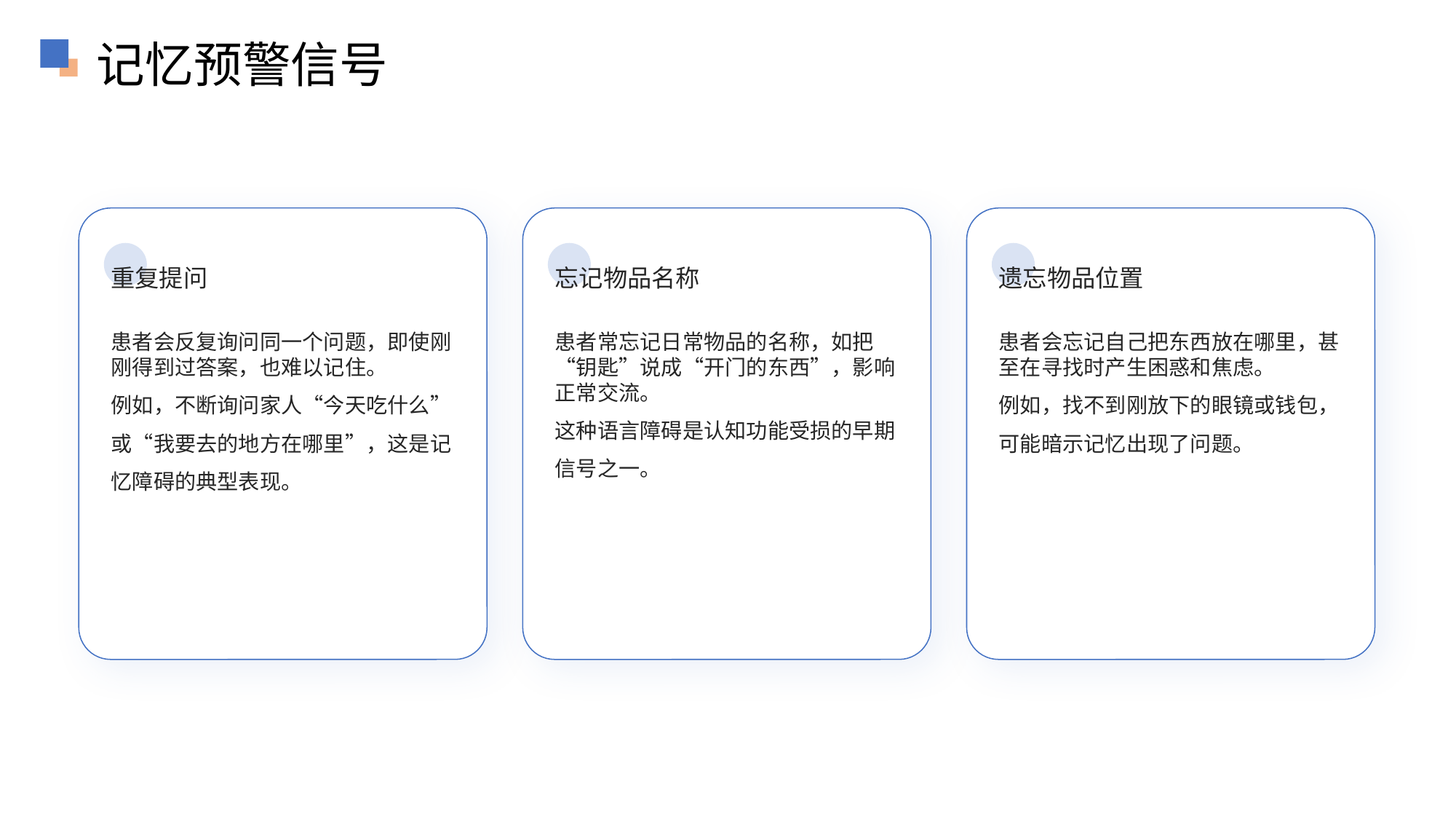

记忆预警信号

重复提问
忘记物品名称
遗忘物品位置
患者会反复询问同一个问题，即使刚刚得到过答案，也难以记住。
例如，不断询问家人“今天吃什么”或“我要去的地方在哪里”，这是记忆障碍的典型表现。
患者常忘记日常物品的名称，如把“钥匙”说成“开门的东西”，影响正常交流。
这种语言障碍是认知功能受损的早期信号之一。
患者会忘记自己把东西放在哪里，甚至在寻找时产生困惑和焦虑。
例如，找不到刚放下的眼镜或钱包，可能暗示记忆出现了问题。